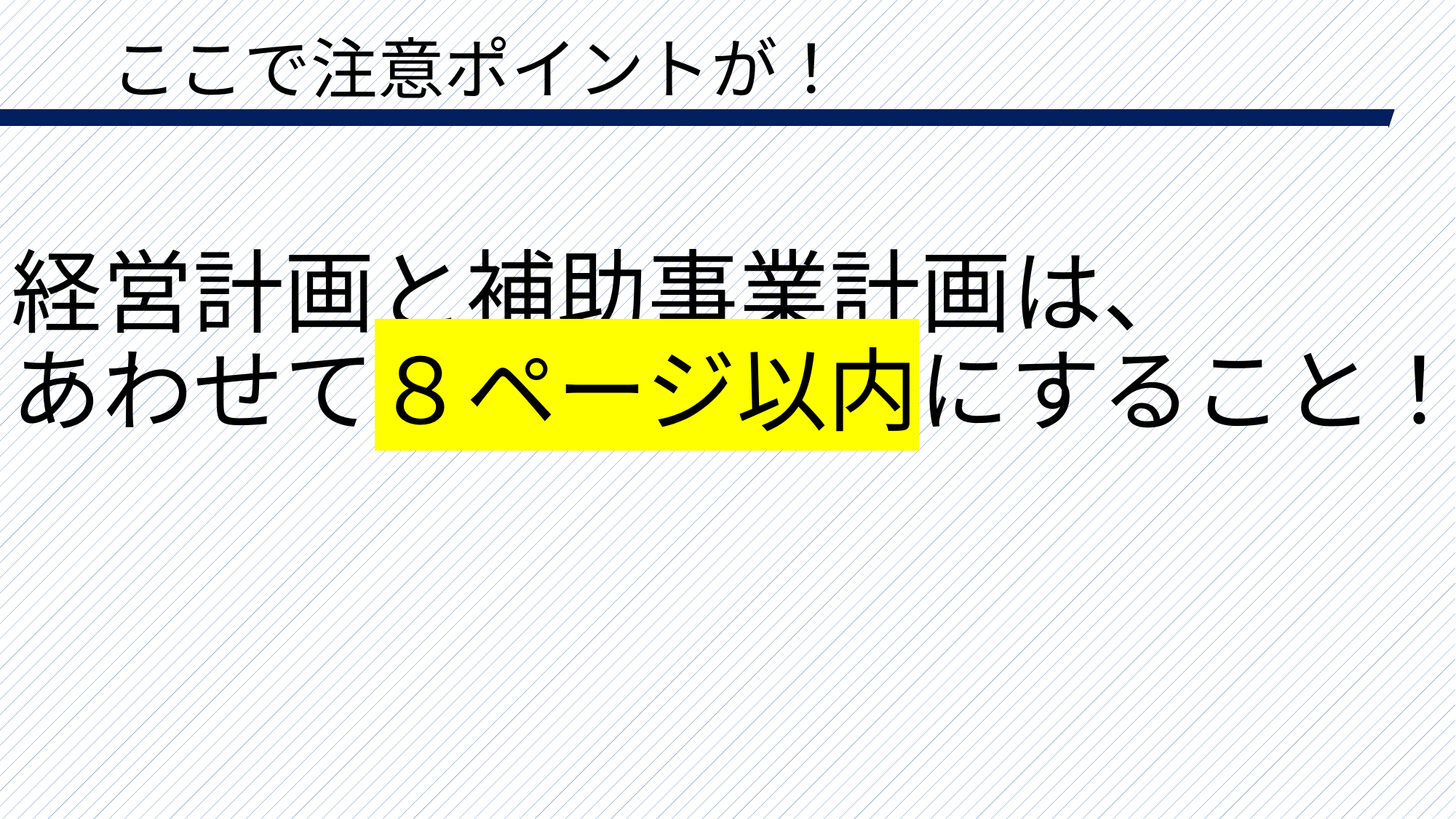

# ここで注意ポイントが！

経営計画と補助事業計画は、
あわせて８ページ以内にすること！